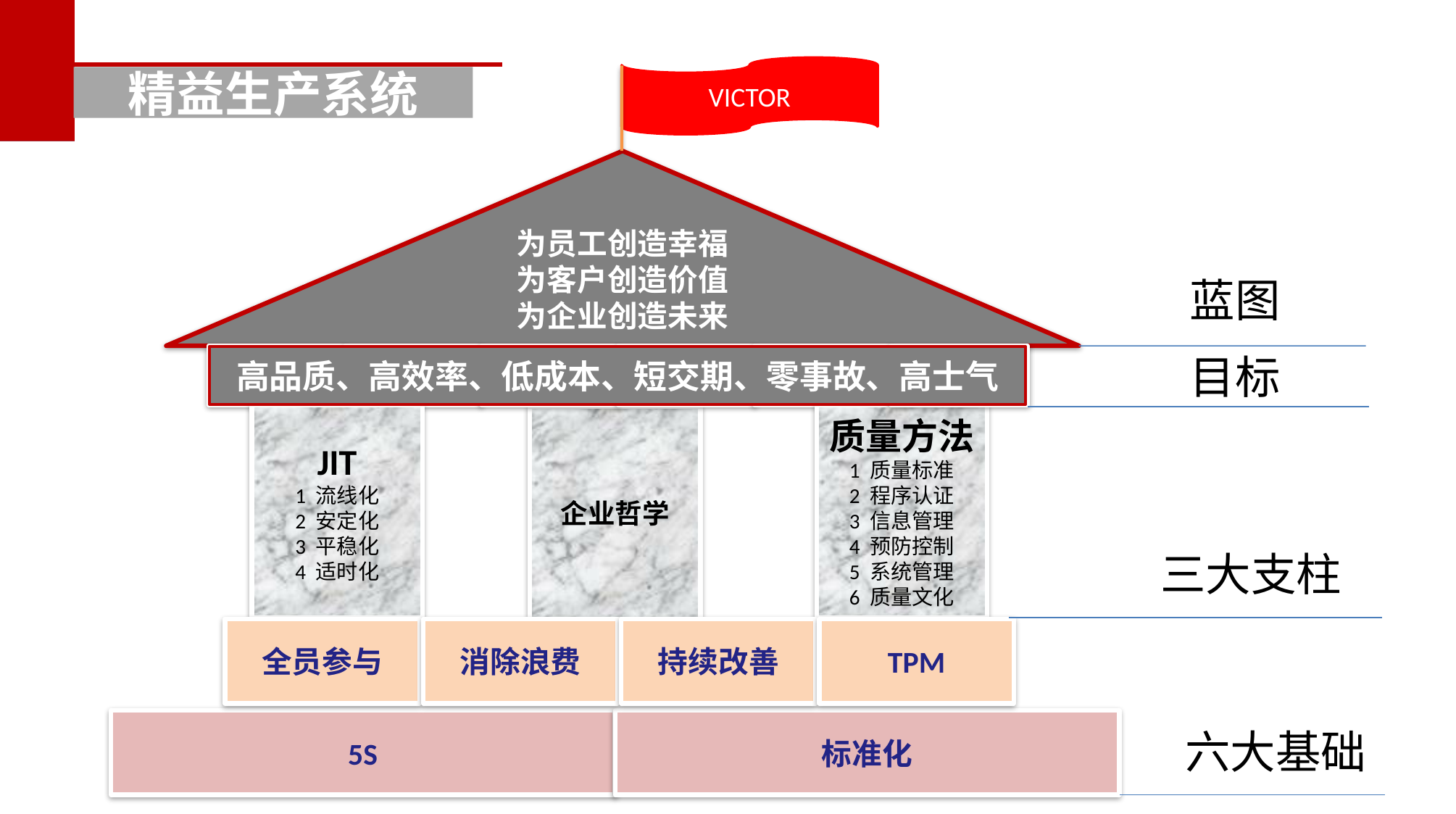

VICTOR
精益生产系统
为员工创造幸福
为客户创造价值
为企业创造未来

蓝图
目标
效率P
质量Q
成本C
交期D
安全S
士气M
高品质、高效率、低成本、短交期、零事故、高士气
JIT
1 流线化
2 安定化
3 平稳化
4 适时化
质量方法
1 质量标准
2 程序认证
3 信息管理
4 预防控制
5 系统管理
6 质量文化
企业哲学
三大支柱
全员参与
消除浪费
持续改善
TPM
5S
标准化
六大基础